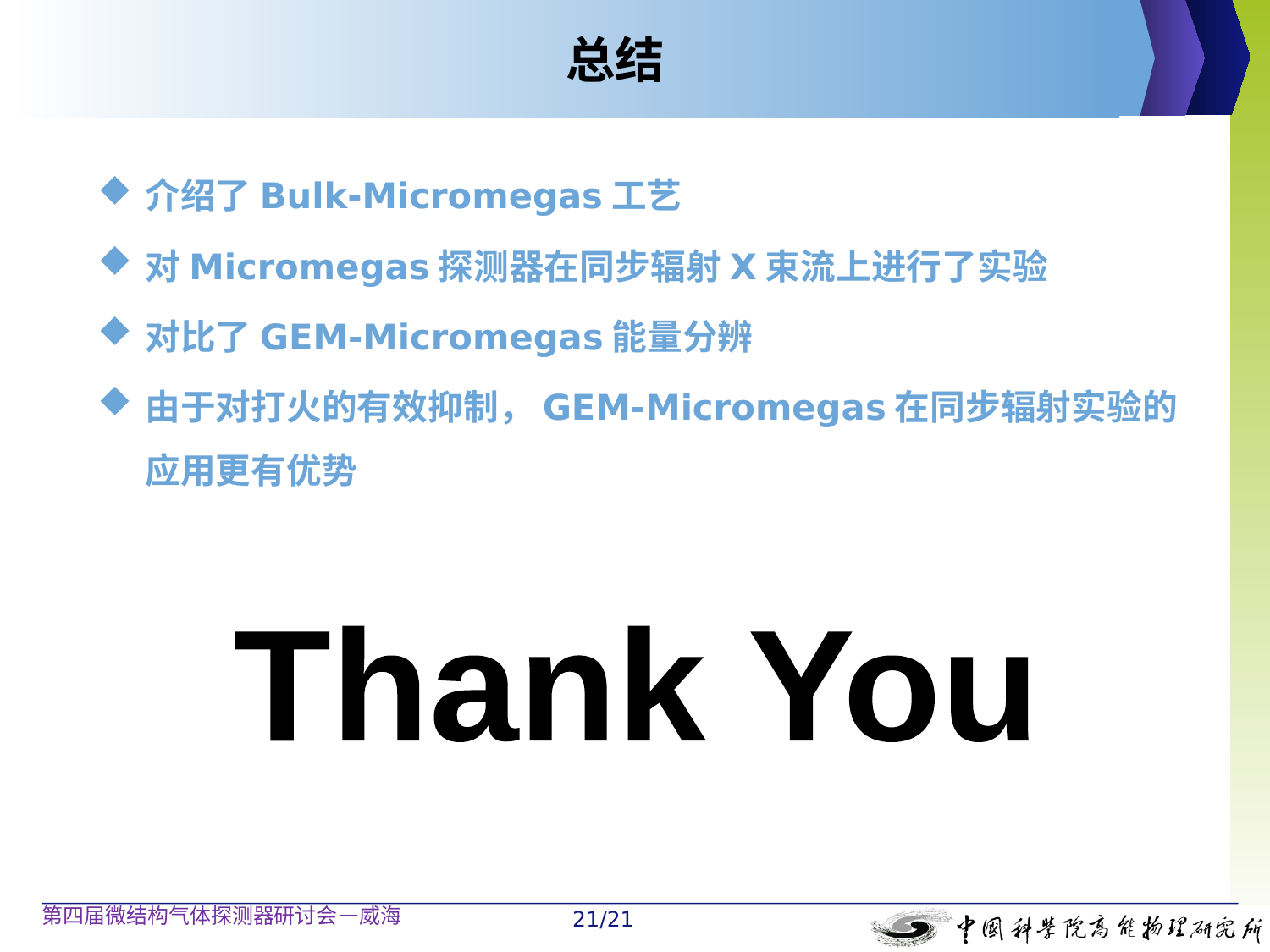

# 总结
介绍了Bulk-Micromegas工艺
对Micromegas探测器在同步辐射X束流上进行了实验
对比了GEM-Micromegas能量分辨
由于对打火的有效抑制，GEM-Micromegas在同步辐射实验的应用更有优势
Thank You

第四届微结构气体探测器研讨会—威海
21/21